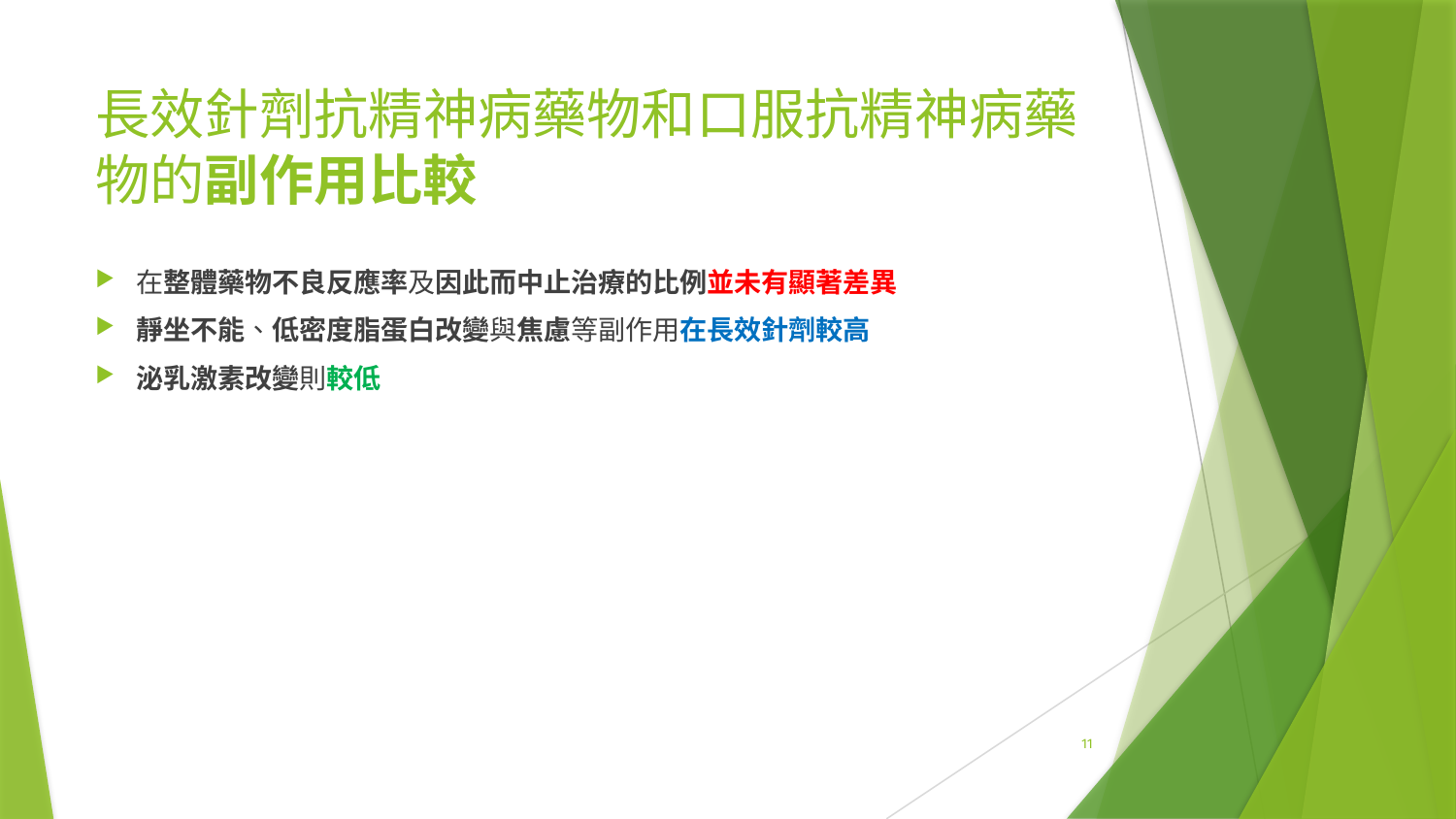

# 長效針劑抗精神病藥物和口服抗精神病藥物的副作用比較
在整體藥物不良反應率及因此而中止治療的比例並未有顯著差異
靜坐不能、低密度脂蛋白改變與焦慮等副作用在長效針劑較高
泌乳激素改變則較低
11